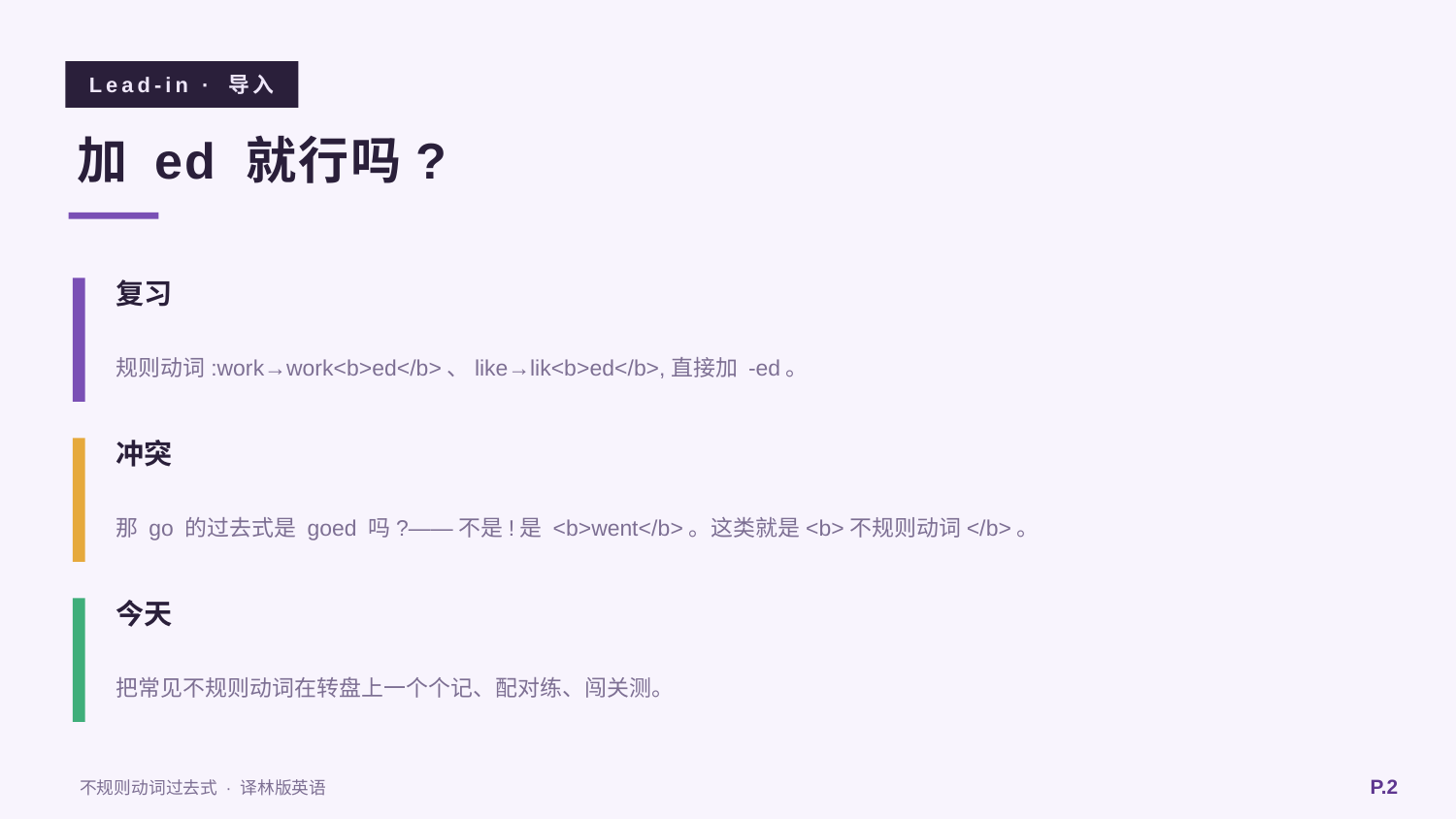

Lead-in · 导入

加 ed 就行吗?

复习

规则动词:work→work<b>ed</b>、like→lik<b>ed</b>,直接加 -ed。
冲突

那 go 的过去式是 goed 吗?——不是!是 <b>went</b>。这类就是<b>不规则动词</b>。
今天

把常见不规则动词在转盘上一个个记、配对练、闯关测。
P.2
不规则动词过去式 · 译林版英语